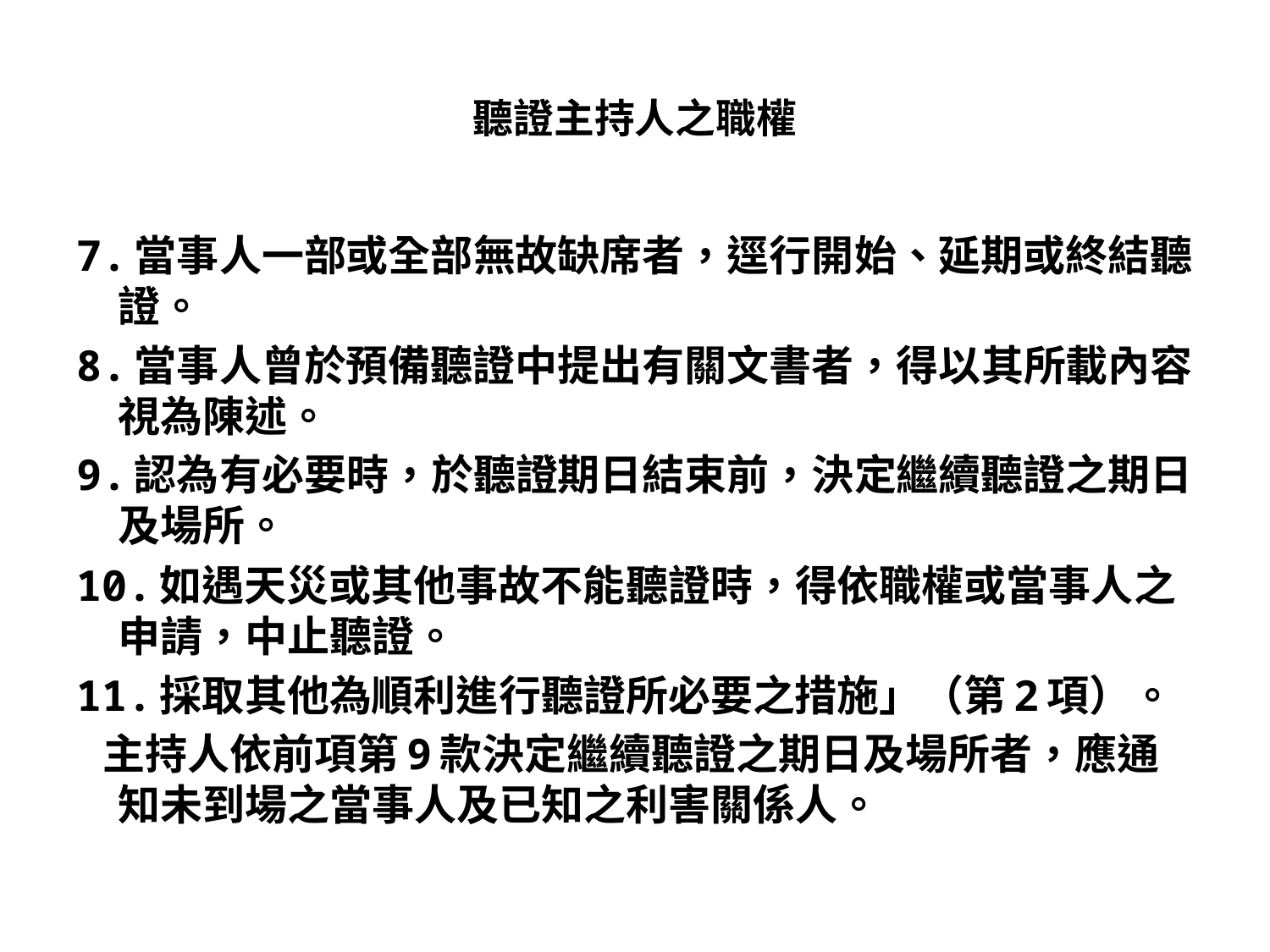

# 聽證主持人之職權
7.當事人一部或全部無故缺席者，逕行開始、延期或終結聽證。
8.當事人曾於預備聽證中提出有關文書者，得以其所載內容視為陳述。
9.認為有必要時，於聽證期日結束前，決定繼續聽證之期日及場所。
10.如遇天災或其他事故不能聽證時，得依職權或當事人之申請，中止聽證。
11.採取其他為順利進行聽證所必要之措施」（第2項）。
  主持人依前項第9款決定繼續聽證之期日及場所者，應通知未到場之當事人及已知之利害關係人。